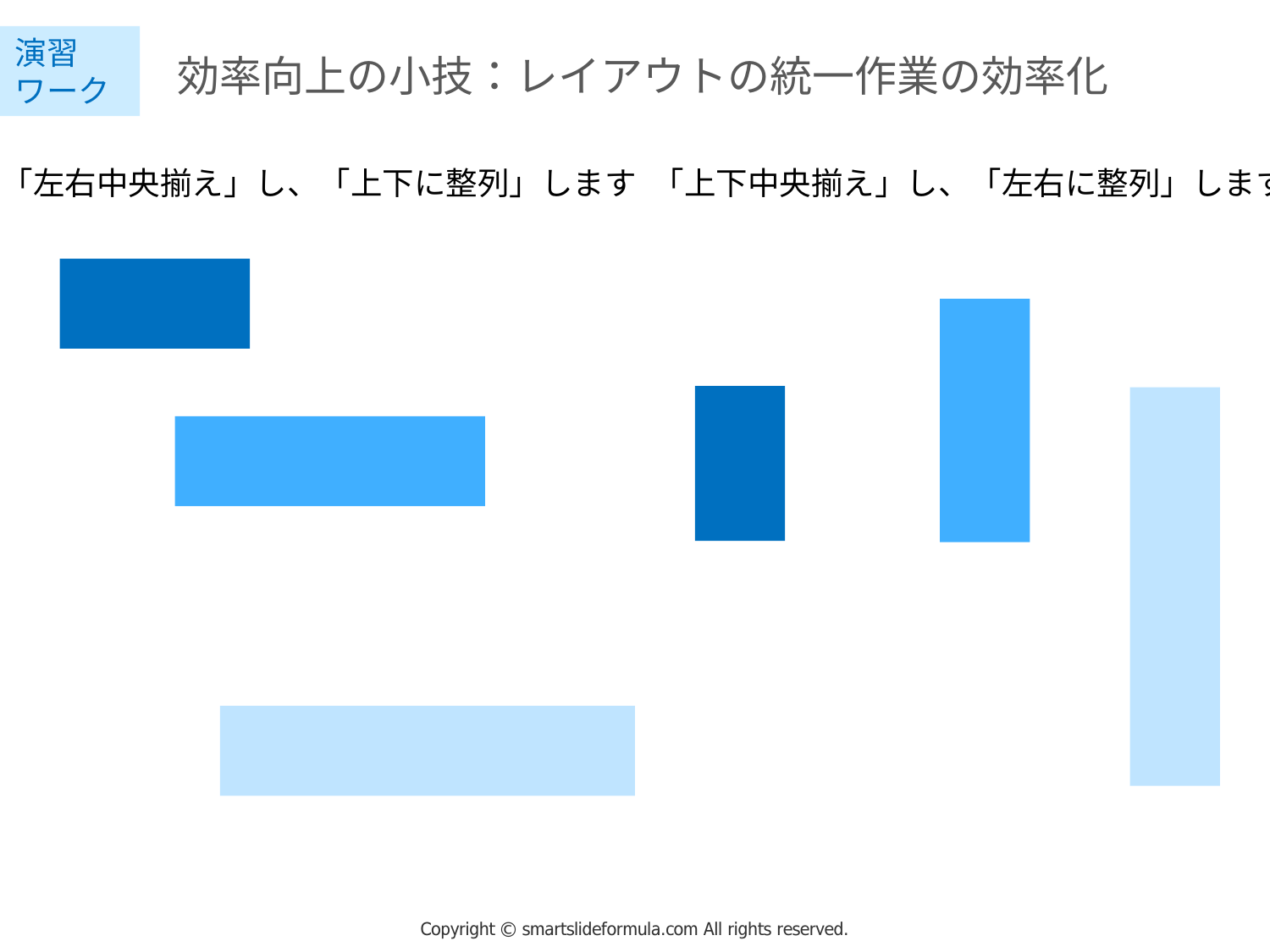

# 効率向上の小技：レイアウトの統一作業の効率化
「左右中央揃え」し、「上下に整列」します
「上下中央揃え」し、「左右に整列」します